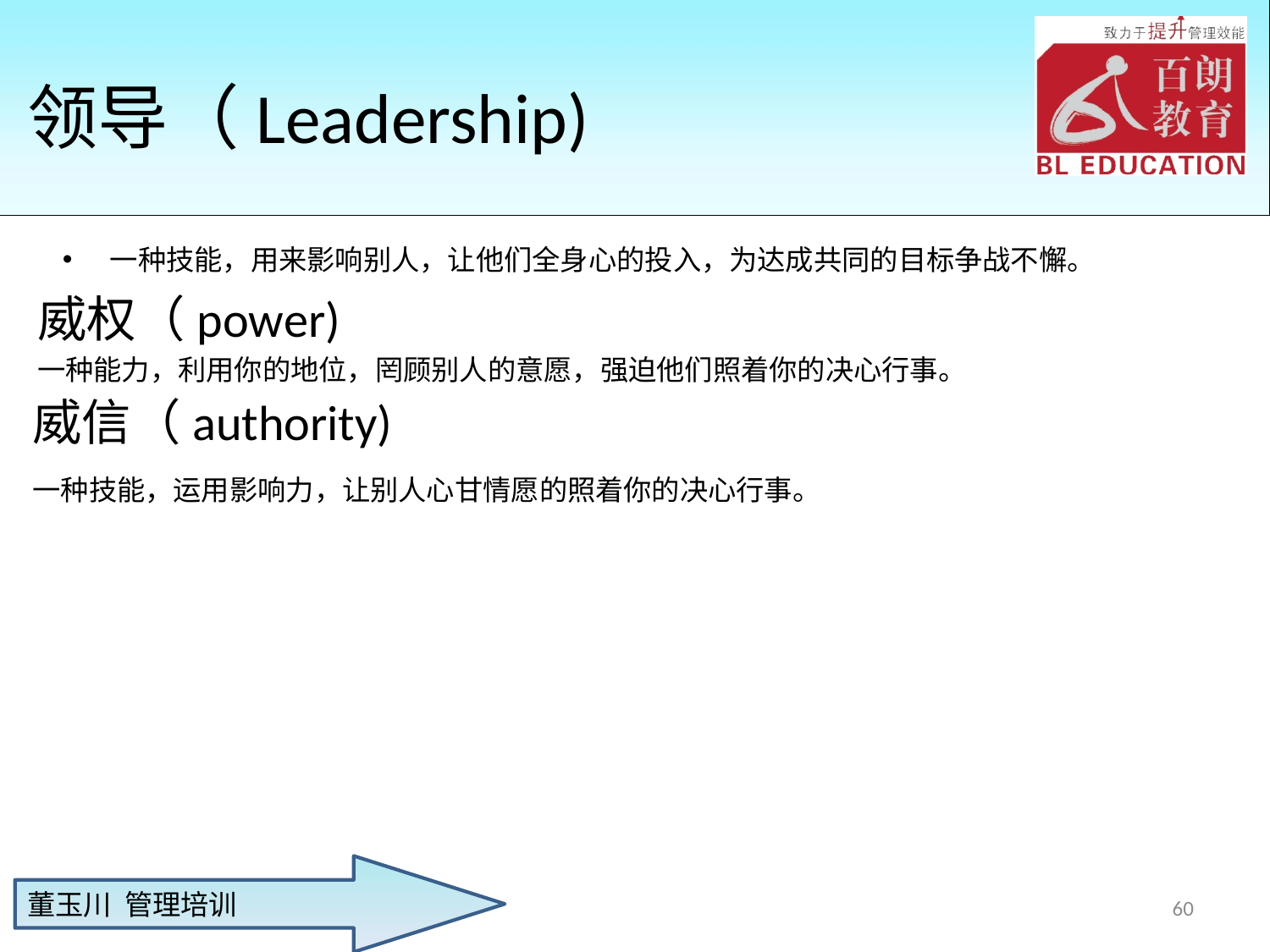

# 领导（Leadership)
一种技能，用来影响别人，让他们全身心的投入，为达成共同的目标争战不懈。
威权（power)
威信（authority)
一种能力，利用你的地位，罔顾别人的意愿，强迫他们照着你的决心行事。
一种技能，运用影响力，让别人心甘情愿的照着你的决心行事。
60